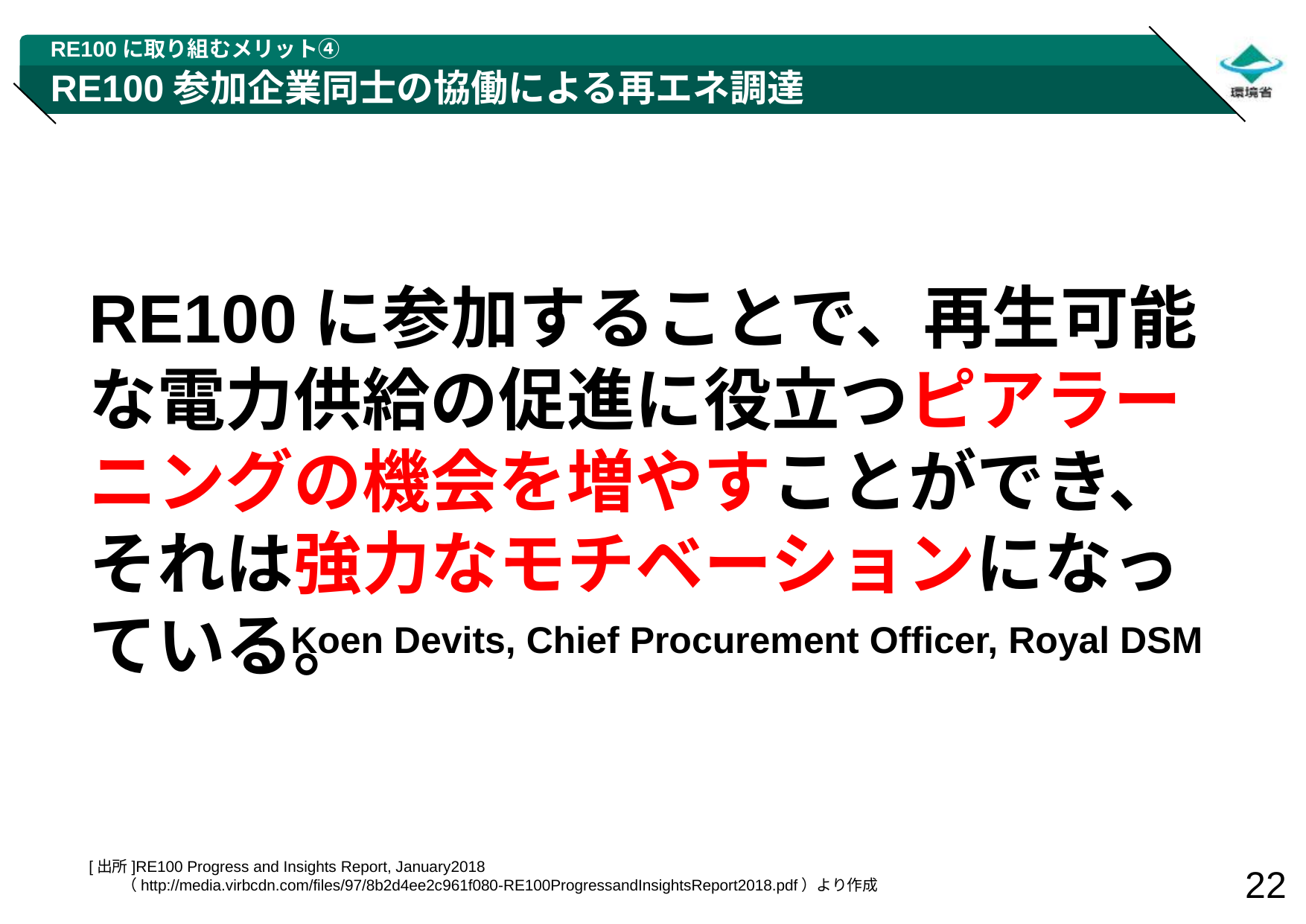

RE100に取り組むメリット④
# RE100参加企業同士の協働による再エネ調達
RE100に参加することで、再生可能な電力供給の促進に役立つピアラーニングの機会を増やすことができ、それは強力なモチベーションになっている。
　-  Koen Devits, Chief Procurement Officer, Royal DSM
[出所]RE100 Progress and Insights Report, January2018
（http://media.virbcdn.com/files/97/8b2d4ee2c961f080-RE100ProgressandInsightsReport2018.pdf）より作成